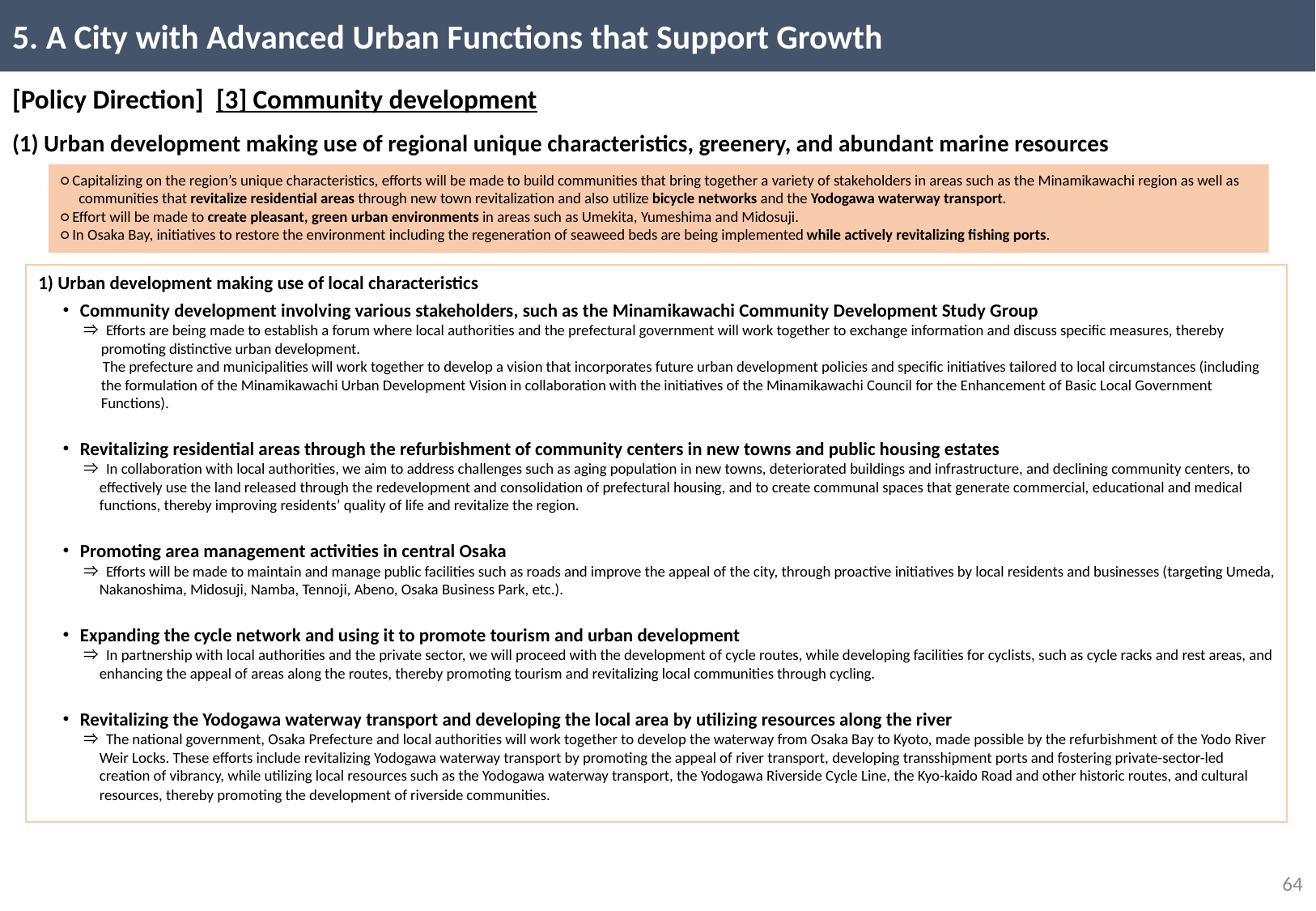

5. A City with Advanced Urban Functions that Support Growth
[Policy Direction]  [3] Community development
(1) Urban development making use of regional unique characteristics, greenery, and abundant marine resources
○ Capitalizing on the region’s unique characteristics, efforts will be made to build communities that bring together a variety of stakeholders in areas such as the Minamikawachi region as well as communities that revitalize residential areas through new town revitalization and also utilize bicycle networks and the Yodogawa waterway transport.
○ Effort will be made to create pleasant, green urban environments in areas such as Umekita, Yumeshima and Midosuji.
○ In Osaka Bay, initiatives to restore the environment including the regeneration of seaweed beds are being implemented while actively revitalizing fishing ports.
1) Urban development making use of local characteristics
　・Community development involving various stakeholders, such as the Minamikawachi Community Development Study Group
　　　⇒ Efforts are being made to establish a forum where local authorities and the prefectural government will work together to exchange information and discuss specific measures, thereby promoting distinctive urban development.
　　　　The prefecture and municipalities will work together to develop a vision that incorporates future urban development policies and specific initiatives tailored to local circumstances (including the formulation of the Minamikawachi Urban Development Vision in collaboration with the initiatives of the Minamikawachi Council for the Enhancement of Basic Local Government Functions).

　・Revitalizing residential areas through the refurbishment of community centers in new towns and public housing estates
　　　⇒ In collaboration with local authorities, we aim to address challenges such as aging population in new towns, deteriorated buildings and infrastructure, and declining community centers, to effectively use the land released through the redevelopment and consolidation of prefectural housing, and to create communal spaces that generate commercial, educational and medical functions, thereby improving residents’ quality of life and revitalize the region.

　・Promoting area management activities in central Osaka
　　　⇒ Efforts will be made to maintain and manage public facilities such as roads and improve the appeal of the city, through proactive initiatives by local residents and businesses (targeting Umeda, Nakanoshima, Midosuji, Namba, Tennoji, Abeno, Osaka Business Park, etc.).

　・Expanding the cycle network and using it to promote tourism and urban development
　　　⇒ In partnership with local authorities and the private sector, we will proceed with the development of cycle routes, while developing facilities for cyclists, such as cycle racks and rest areas, and enhancing the appeal of areas along the routes, thereby promoting tourism and revitalizing local communities through cycling.

　・Revitalizing the Yodogawa waterway transport and developing the local area by utilizing resources along the river
　　　⇒ The national government, Osaka Prefecture and local authorities will work together to develop the waterway from Osaka Bay to Kyoto, made possible by the refurbishment of the Yodo River Weir Locks. These efforts include revitalizing Yodogawa waterway transport by promoting the appeal of river transport, developing transshipment ports and fostering private-sector-led creation of vibrancy, while utilizing local resources such as the Yodogawa waterway transport, the Yodogawa Riverside Cycle Line, the Kyo-kaido Road and other historic routes, and cultural resources, thereby promoting the development of riverside communities.

64